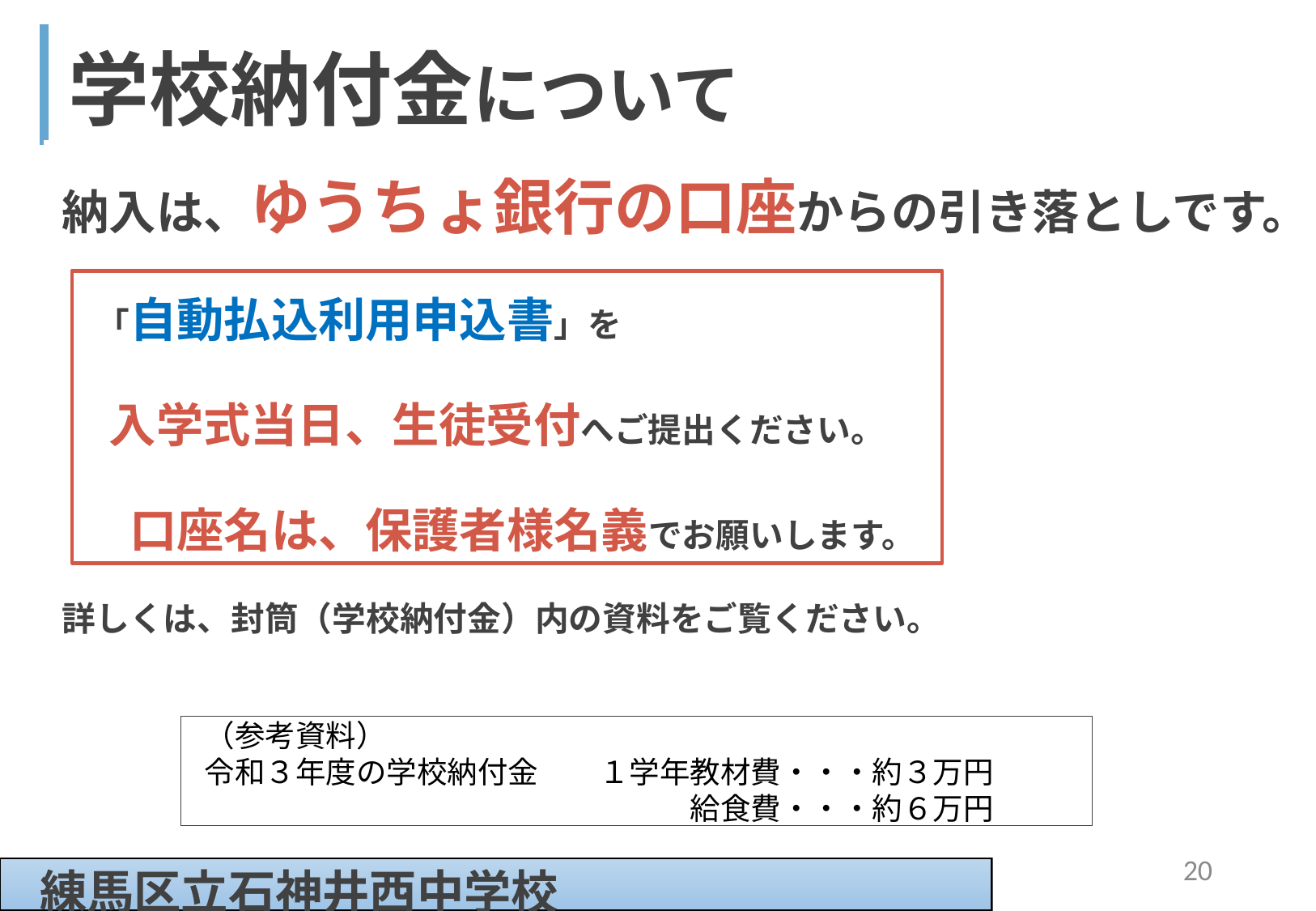

| 学校納付金について |
| --- |
|  |
納入は、ゆうちょ銀行の口座からの引き落としです。
　「自動払込利用申込書」を
　入学式当日、生徒受付へご提出ください。
　　口座名は、保護者様名義でお願いします。
詳しくは、封筒（学校納付金）内の資料をご覧ください。

（参考資料）
令和３年度の学校納付金　　１学年教材費・・・約３万円
　　　　　　　　　　　　　　　　給食費・・・約６万円
20